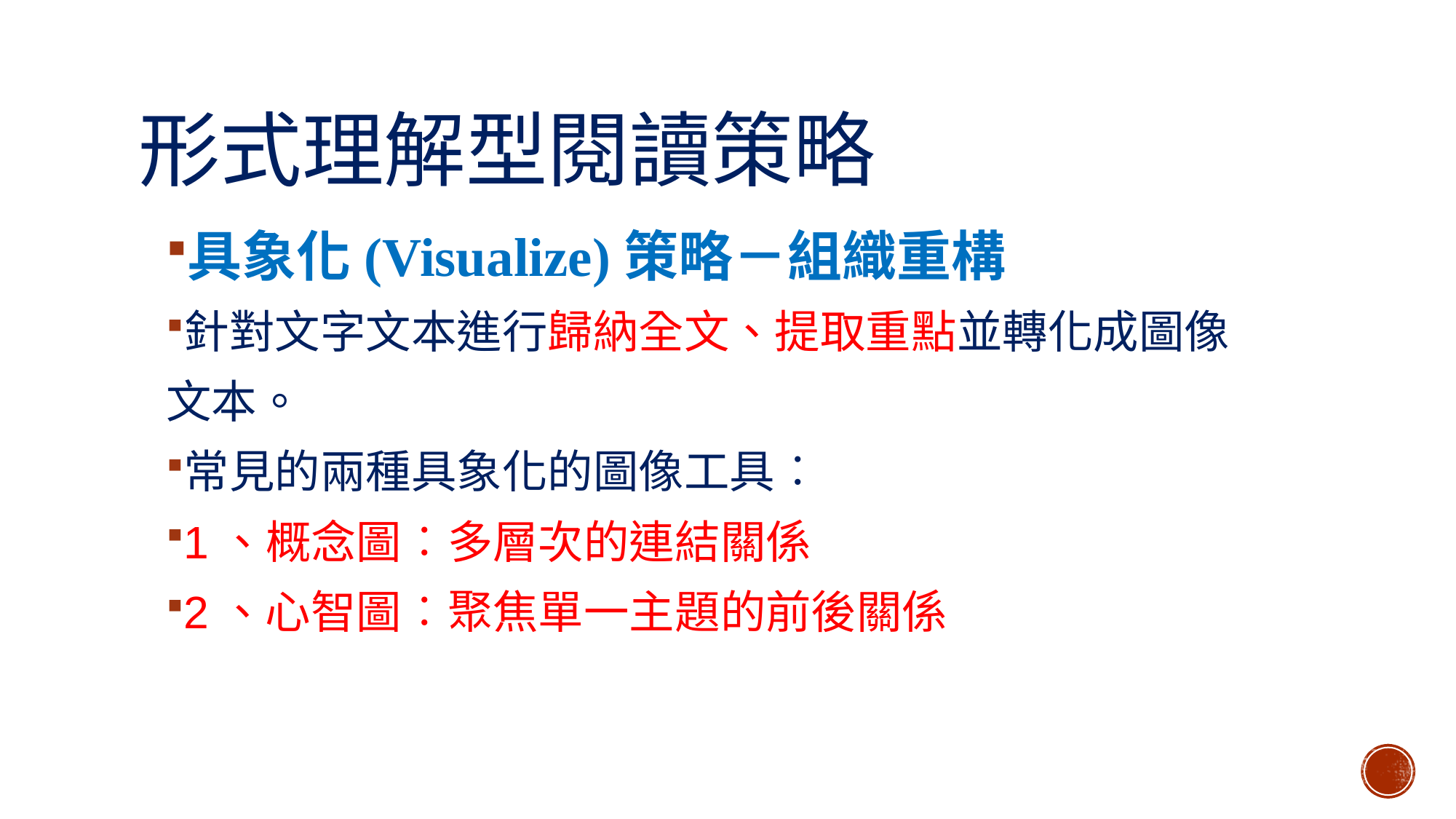

形式理解型閱讀策略
具象化(Visualize)策略－組織重構
針對文字文本進行歸納全文、提取重點並轉化成圖像文本。
常見的兩種具象化的圖像工具︰
1、概念圖︰多層次的連結關係
2、心智圖︰聚焦單一主題的前後關係